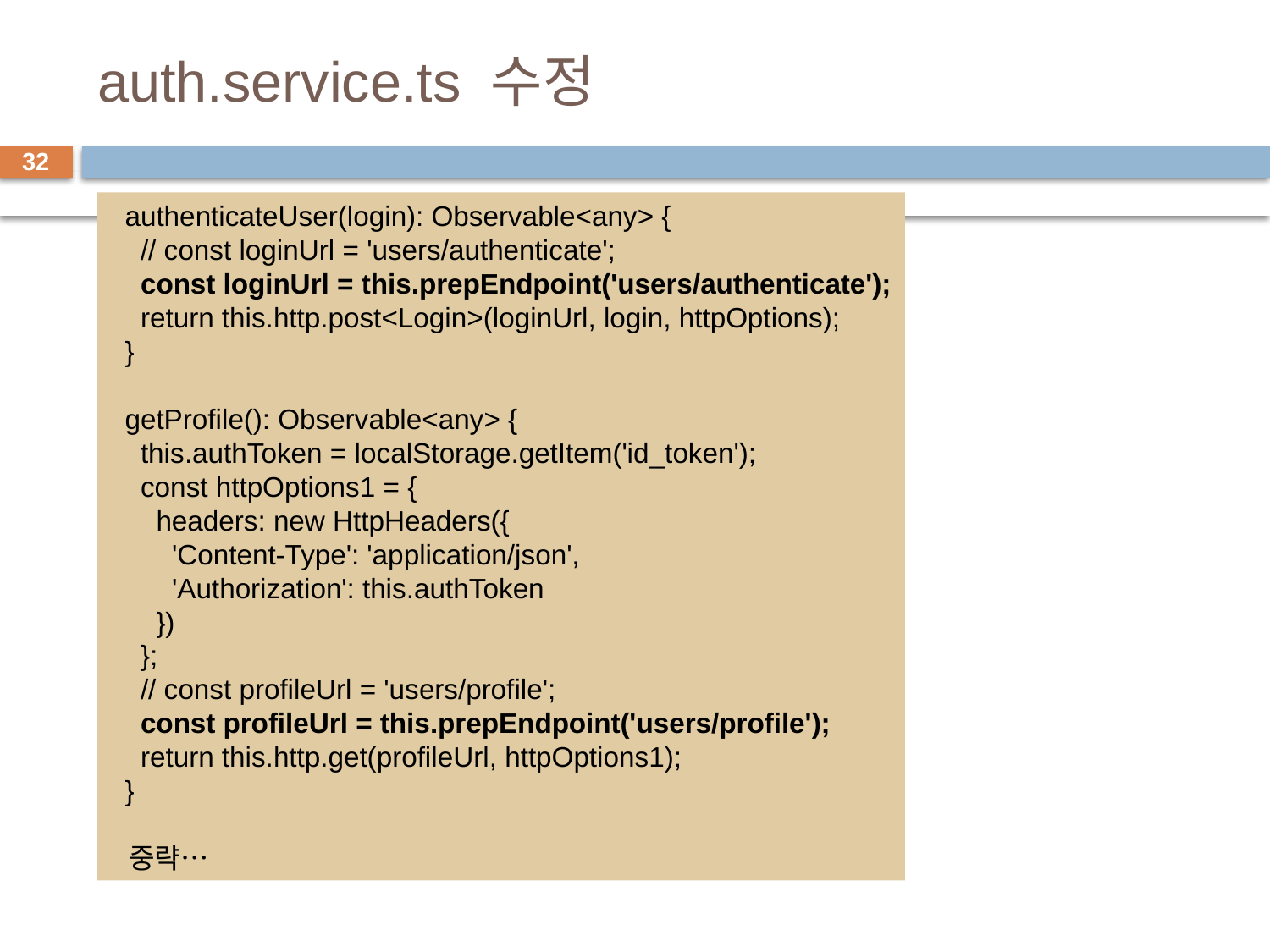

# auth.service.ts 수정
32
  authenticateUser(login): Observable<any> {
    // const loginUrl = 'users/authenticate';
    const loginUrl = this.prepEndpoint('users/authenticate');
    return this.http.post<Login>(loginUrl, login, httpOptions);
  }

  getProfile(): Observable<any> {
    this.authToken = localStorage.getItem('id_token');
    const httpOptions1 = {
      headers: new HttpHeaders({
        'Content-Type': 'application/json',
        'Authorization': this.authToken
      })
    };
    // const profileUrl = 'users/profile';
    const profileUrl = this.prepEndpoint('users/profile');
    return this.http.get(profileUrl, httpOptions1);
  }

  중략…